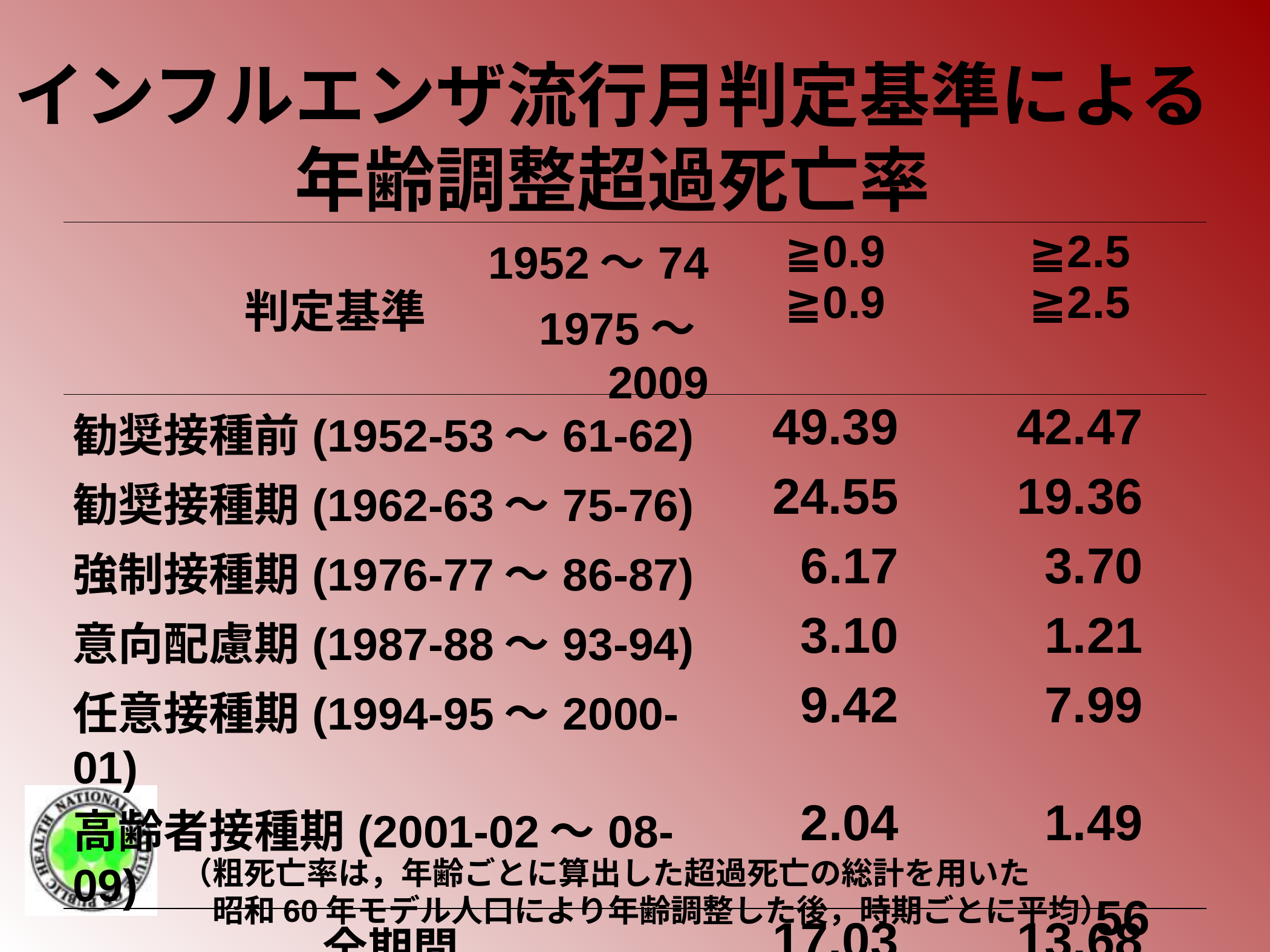

# インフルエンザ流行月判定基準による 年齢調整超過死亡率
| 判定基準 | 1952～74 1975～2009 | ≧0.9 ≧0.9 | ≧2.5 ≧2.5 |
| --- | --- | --- | --- |
| 勧奨接種前(1952-53～61-62) |  | 49.39 | 42.47 |
| 勧奨接種期(1962-63～75-76) |  | 24.55 | 19.36 |
| 強制接種期(1976-77～86-87) |  | 6.17 | 3.70 |
| 意向配慮期(1987-88～93-94) |  | 3.10 | 1.21 |
| 任意接種期(1994-95～2000-01) |  | 9.42 | 7.99 |
| 高齢者接種期(2001-02～08-09) |  | 2.04 | 1.49 |
| 全期間 |  | 17.03 | 13.68 |
（粗死亡率は，年齢ごとに算出した超過死亡の総計を用いた
　昭和60年モデル人口により年齢調整した後，時期ごとに平均）